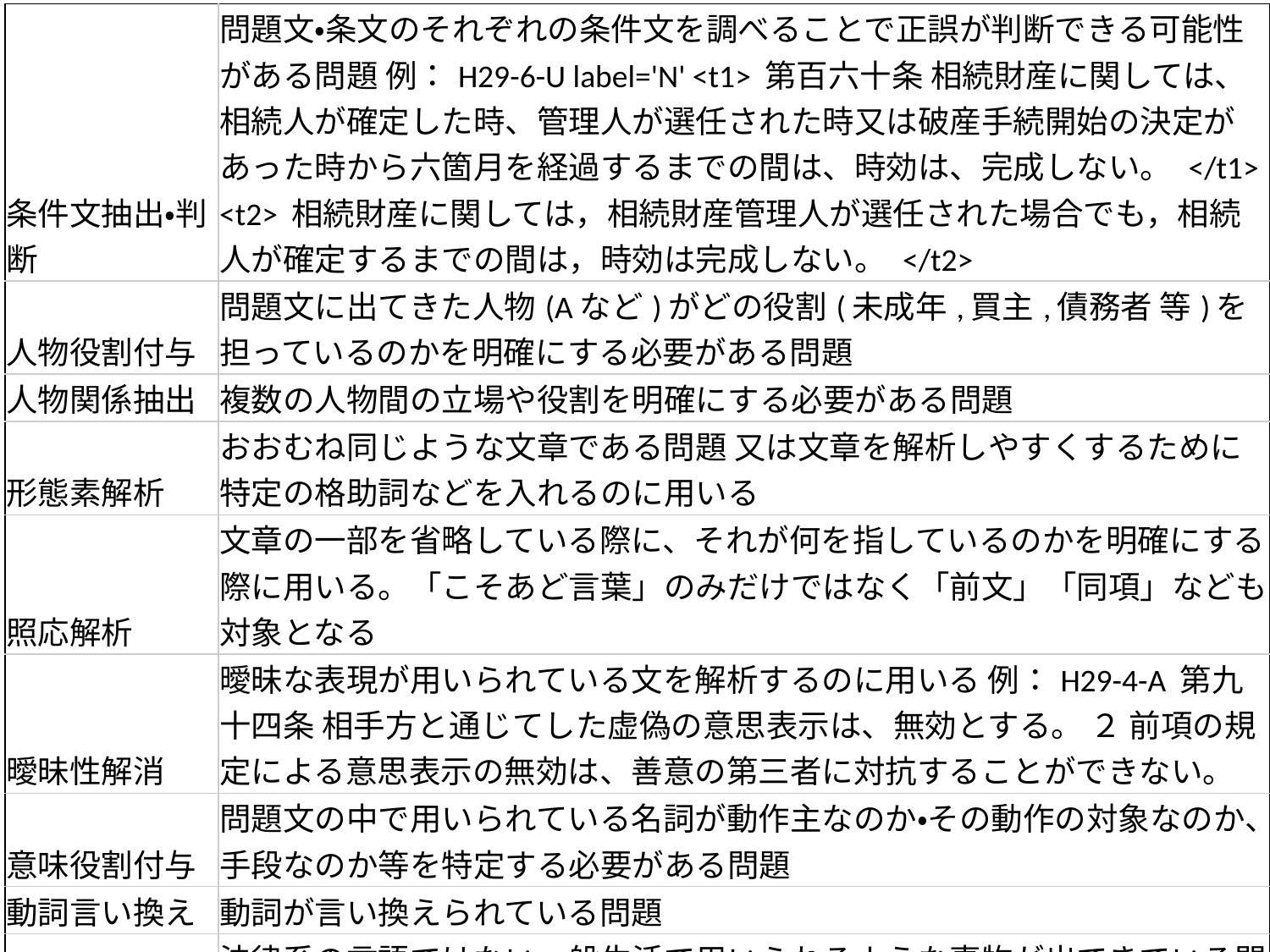

| 条件文抽出・判断 | 問題文・条文のそれぞれの条件文を調べることで正誤が判断できる可能性がある問題 例：H29-6-U label='N' <t1> 第百六十条 相続財産に関しては、相続人が確定した時、管理人が選任された時又は破産手続開始の決定があった時から六箇月を経過するまでの間は、時効は、完成しない。 </t1> <t2> 相続財産に関しては，相続財産管理人が選任された場合でも，相続人が確定するまでの間は，時効は完成しない。 </t2> |
| --- | --- |
| 人物役割付与 | 問題文に出てきた人物(Aなど)がどの役割(未成年,買主,債務者 等)を担っているのかを明確にする必要がある問題 |
| 人物関係抽出 | 複数の人物間の立場や役割を明確にする必要がある問題 |
| 形態素解析 | おおむね同じような文章である問題 又は文章を解析しやすくするために特定の格助詞などを入れるのに用いる |
| 照応解析 | 文章の一部を省略している際に、それが何を指しているのかを明確にする際に用いる。「こそあど言葉」のみだけではなく「前文」「同項」なども対象となる |
| 曖昧性解消 | 曖昧な表現が用いられている文を解析するのに用いる 例：H29-4-A 第九十四条 相手方と通じてした虚偽の意思表示は、無効とする。 ２ 前項の規定による意思表示の無効は、善意の第三者に対抗することができない。 |
| 意味役割付与 | 問題文の中で用いられている名詞が動作主なのか・その動作の対象なのか、手段なのか等を特定する必要がある問題 |
| 動詞言い換え | 動詞が言い換えられている問題 |
| 一般辞書 | 法律系の言語ではない一般生活で用いられるような事物が出てきている問題(例：冷蔵庫、会社) |
| 述語項解析 | その問題の動作を明確にする必要がある問題。特に「～した」「～できる」などはこうした動詞を抜き出すのではなく、その行為を抜き出す必要がある |